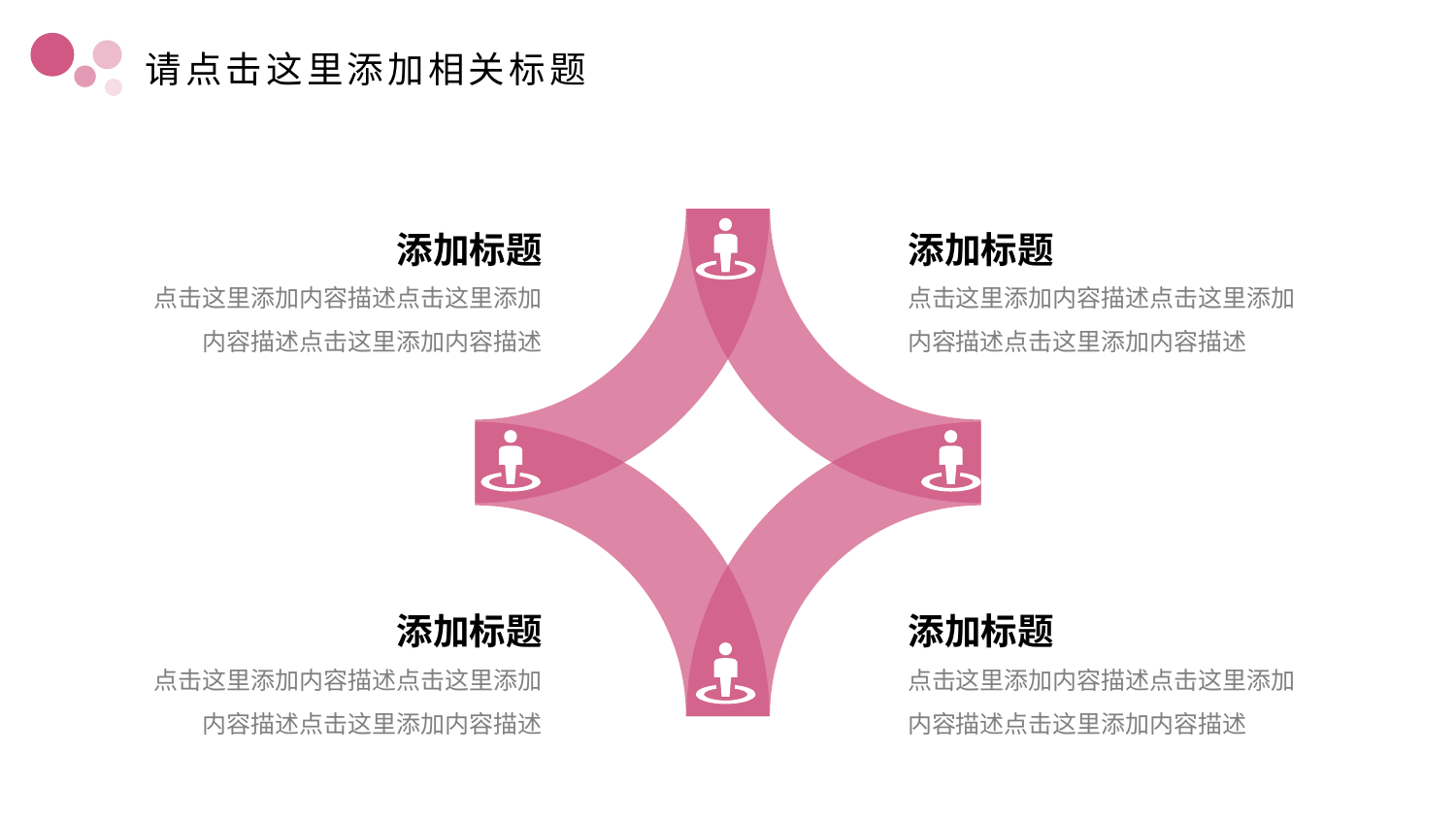

# 请点击这里添加相关标题
添加标题
添加标题

点击这里添加内容描述点击这里添加内容描述点击这里添加内容描述
点击这里添加内容描述点击这里添加内容描述点击这里添加内容描述

添加标题
添加标题

点击这里添加内容描述点击这里添加内容描述点击这里添加内容描述
点击这里添加内容描述点击这里添加内容描述点击这里添加内容描述